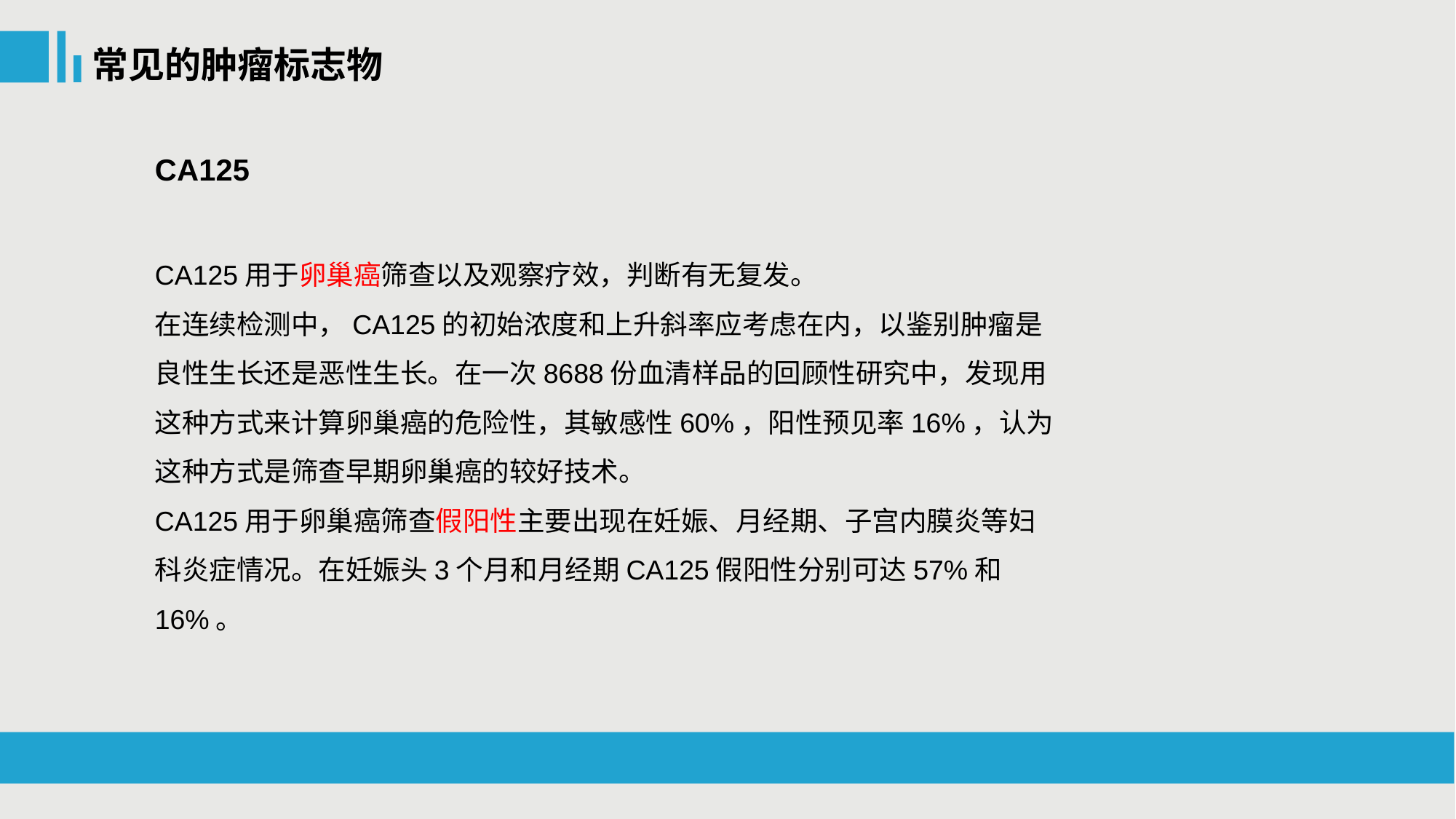

常见的肿瘤标志物

CA125

CA125用于卵巢癌筛查以及观察疗效，判断有无复发。
在连续检测中，CA125的初始浓度和上升斜率应考虑在内，以鉴别肿瘤是良性生长还是恶性生长。在一次8688份血清样品的回顾性研究中，发现用这种方式来计算卵巢癌的危险性，其敏感性60%，阳性预见率16%，认为这种方式是筛查早期卵巢癌的较好技术。
CA125用于卵巢癌筛查假阳性主要出现在妊娠、月经期、子宫内膜炎等妇科炎症情况。在妊娠头3个月和月经期CA125假阳性分别可达57%和16%。